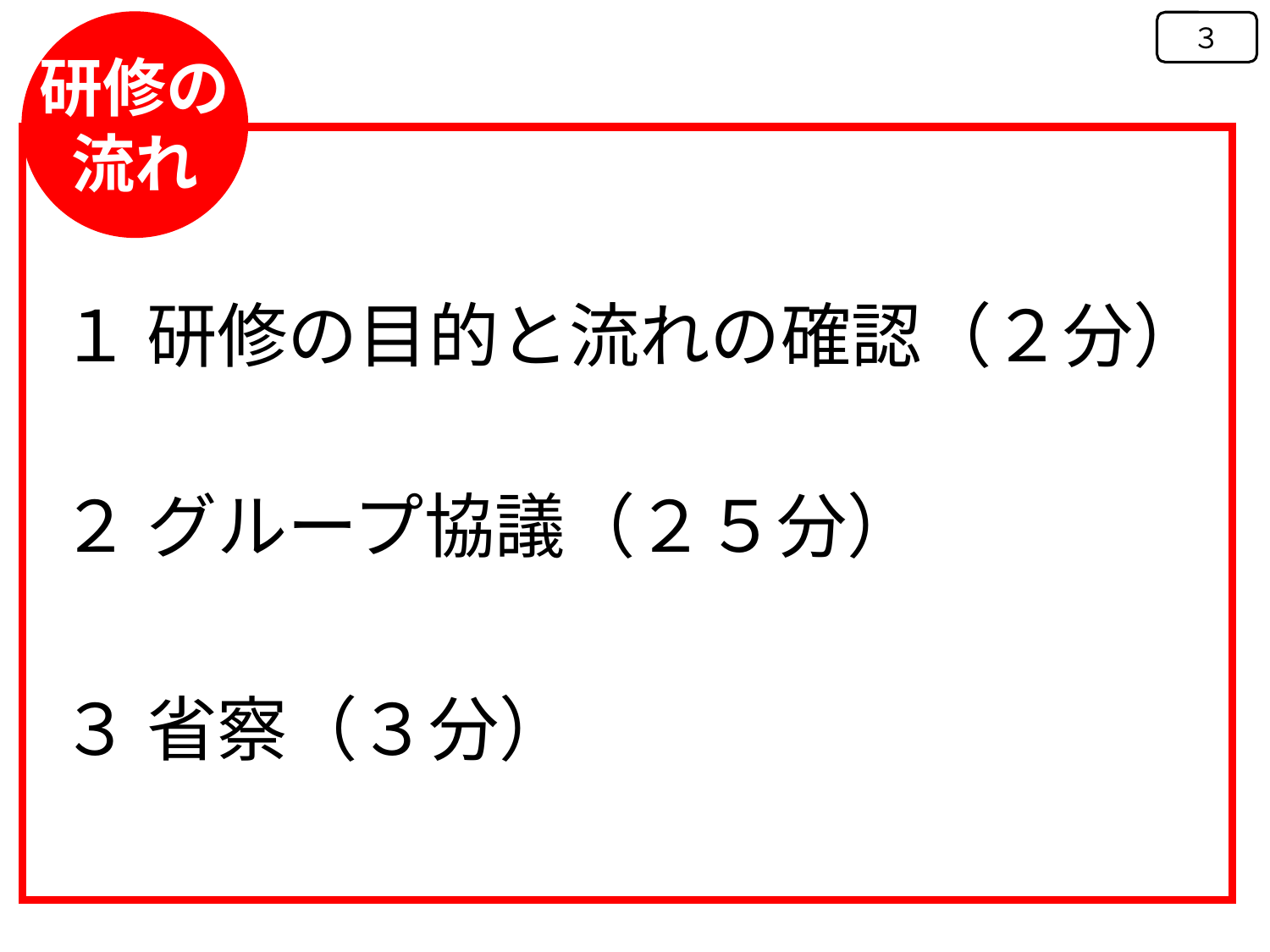

研修の流れ
３

１ 研修の目的と流れの確認（２分）

２ グループ協議（２５分）

３ 省察（３分）